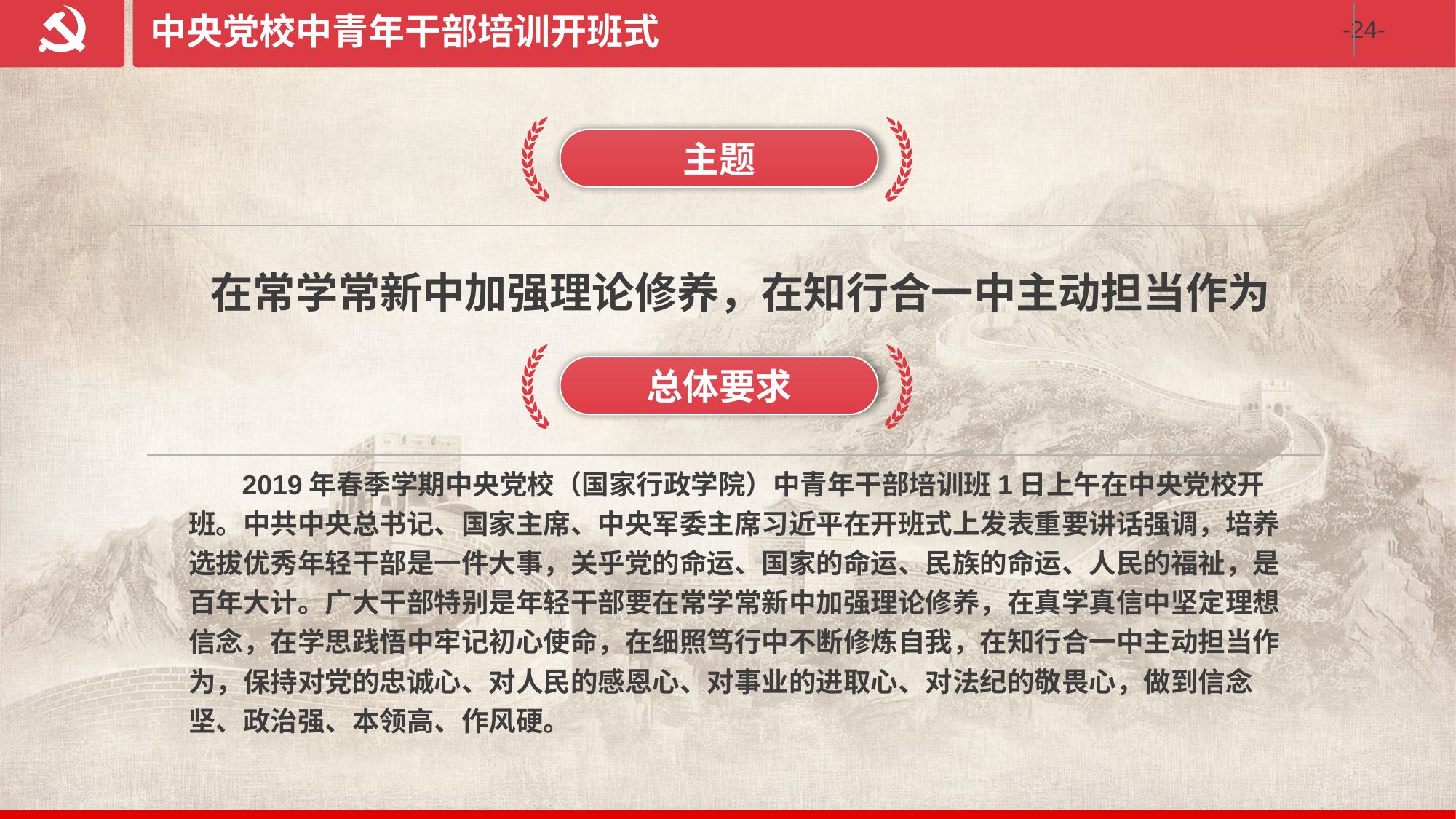

中央党校中青年干部培训开班式

主题
在常学常新中加强理论修养，在知行合一中主动担当作为

总体要求
       2019年春季学期中央党校（国家行政学院）中青年干部培训班1日上午在中央党校开班。中共中央总书记、国家主席、中央军委主席习近平在开班式上发表重要讲话强调，培养选拔优秀年轻干部是一件大事，关乎党的命运、国家的命运、民族的命运、人民的福祉，是百年大计。广大干部特别是年轻干部要在常学常新中加强理论修养，在真学真信中坚定理想信念，在学思践悟中牢记初心使命，在细照笃行中不断修炼自我，在知行合一中主动担当作为，保持对党的忠诚心、对人民的感恩心、对事业的进取心、对法纪的敬畏心，做到信念坚、政治强、本领高、作风硬。